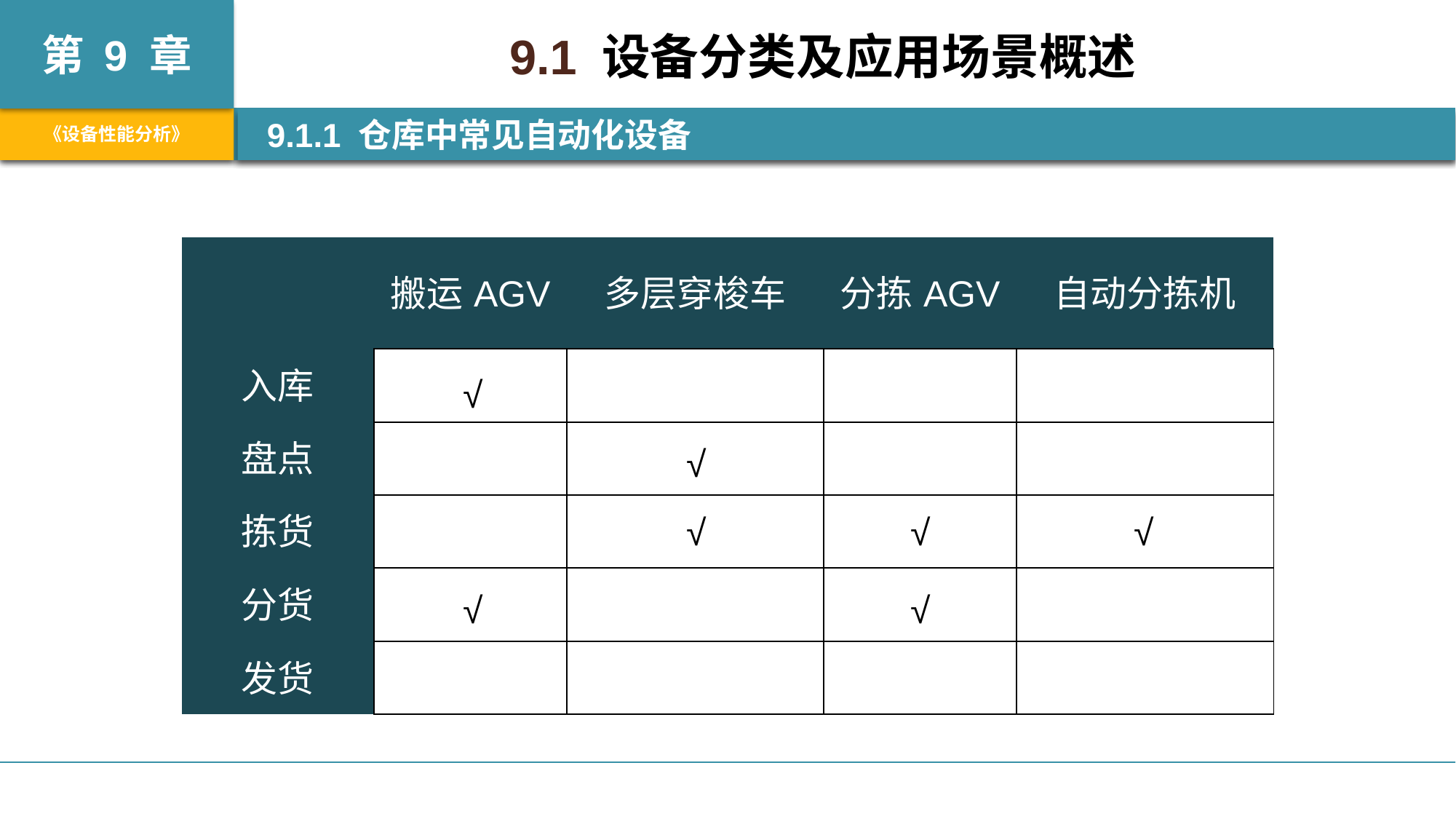

9.1 设备分类及应用场景概述
  9.1.1 仓库中常见自动化设备
|  | 搬运AGV | 多层穿梭车 | 分拣AGV | 自动分拣机 |
| --- | --- | --- | --- | --- |
| 入库 |  |  |  |  |
| 盘点 |  |  |  |  |
| 拣货 |  |  |  |  |
| 分货 |  |  |  |  |
| 发货 |  |  |  |  |
√
√
√
√
√
√
√